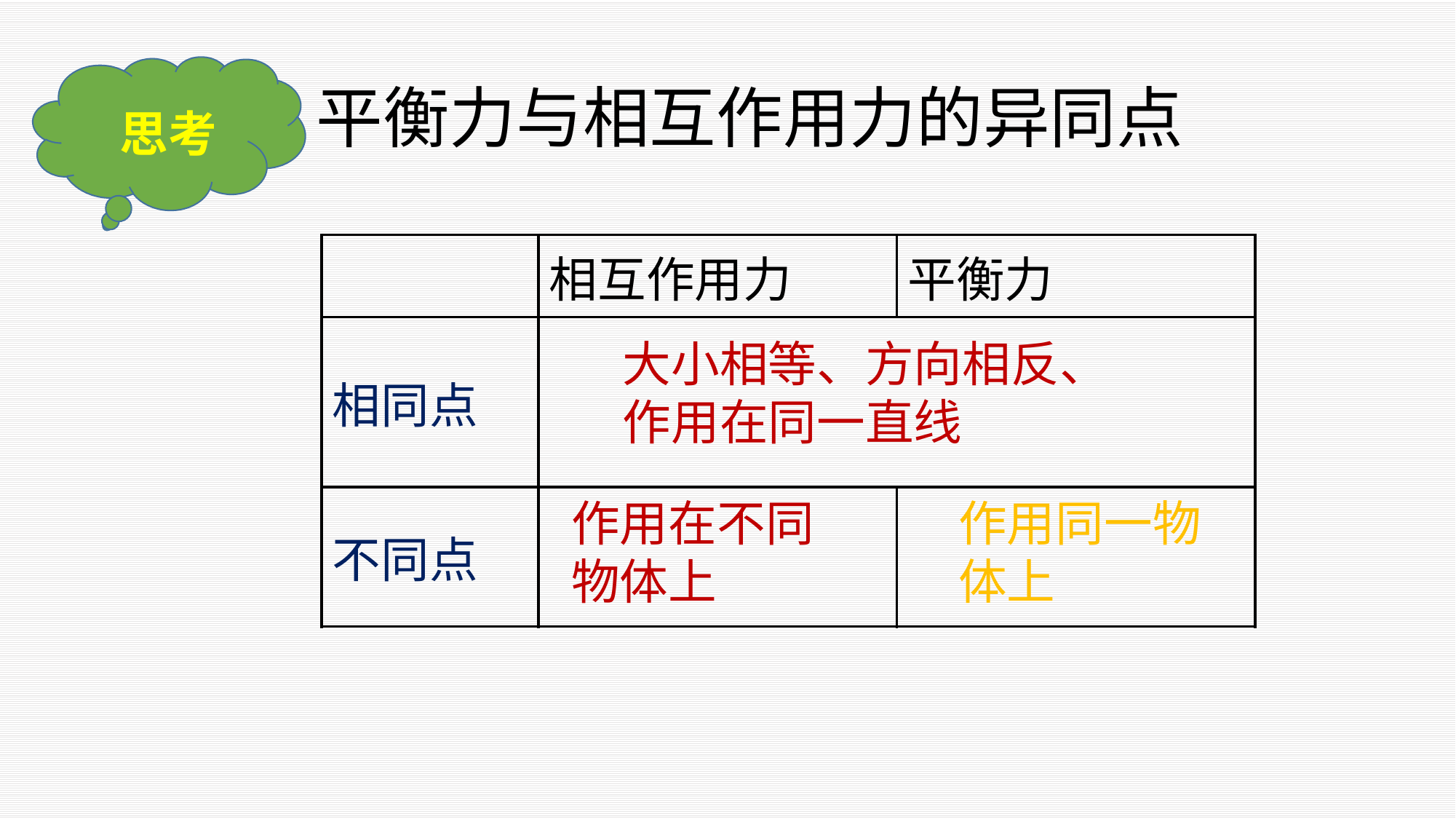

思考
平衡力与相互作用力的异同点
|  | 相互作用力 | 平衡力 |
| --- | --- | --- |
| 相同点 |  |  |
| 不同点 |  |  |
大小相等、方向相反、作用在同一直线
作用在不同物体上
作用同一物体上